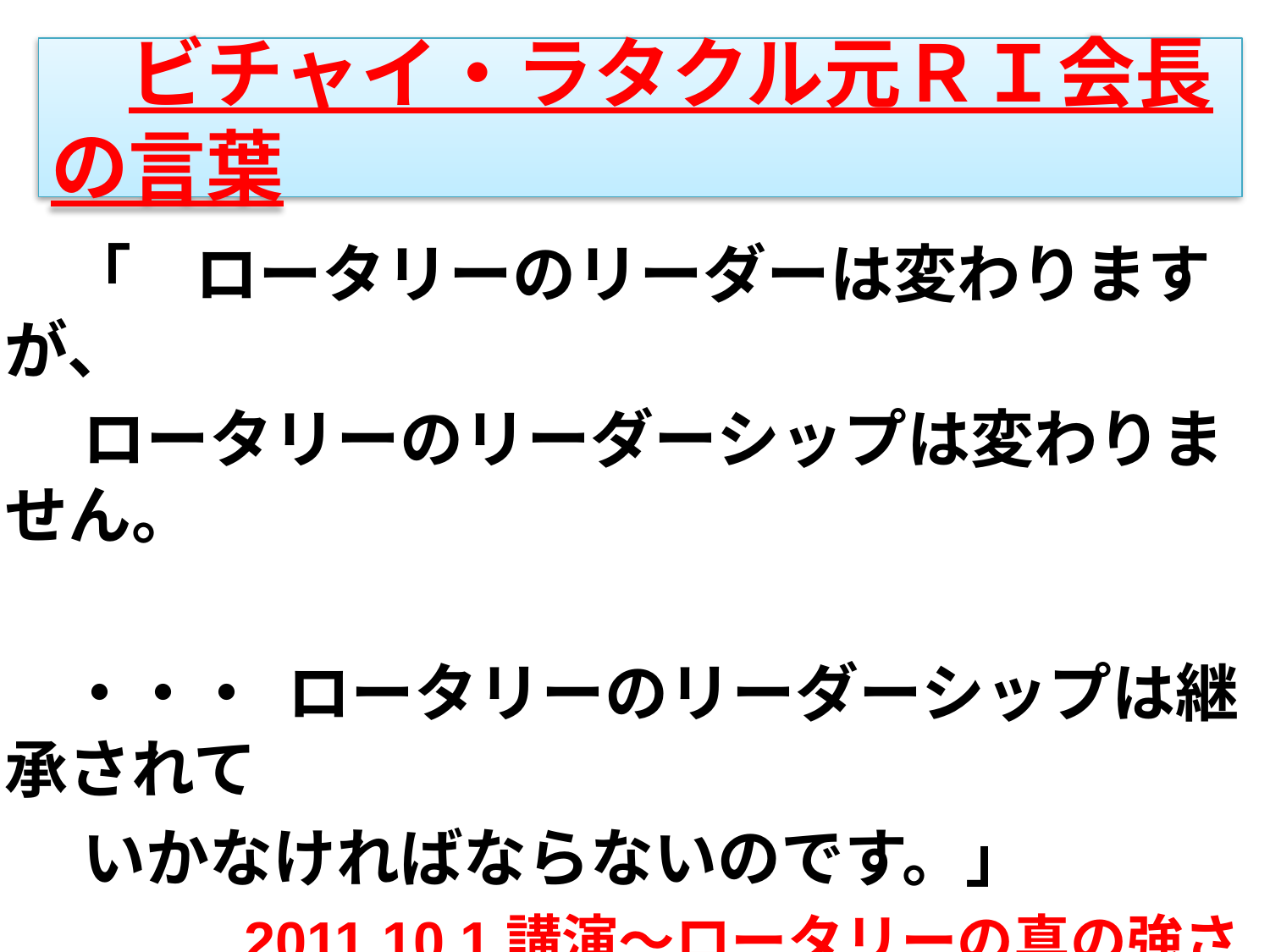

# ビチャイ・ラタクル元ＲＩ会長の言葉

　「　ロータリーのリーダーは変わりますが、
　 ロータリーのリーダーシップは変わりません。

　・・・  ロータリーのリーダーシップは継承されて
　 いかなければならないのです。」
　　　　2011.10.1講演～ロータリーの真の強さより
　　　　旭川での地区大会